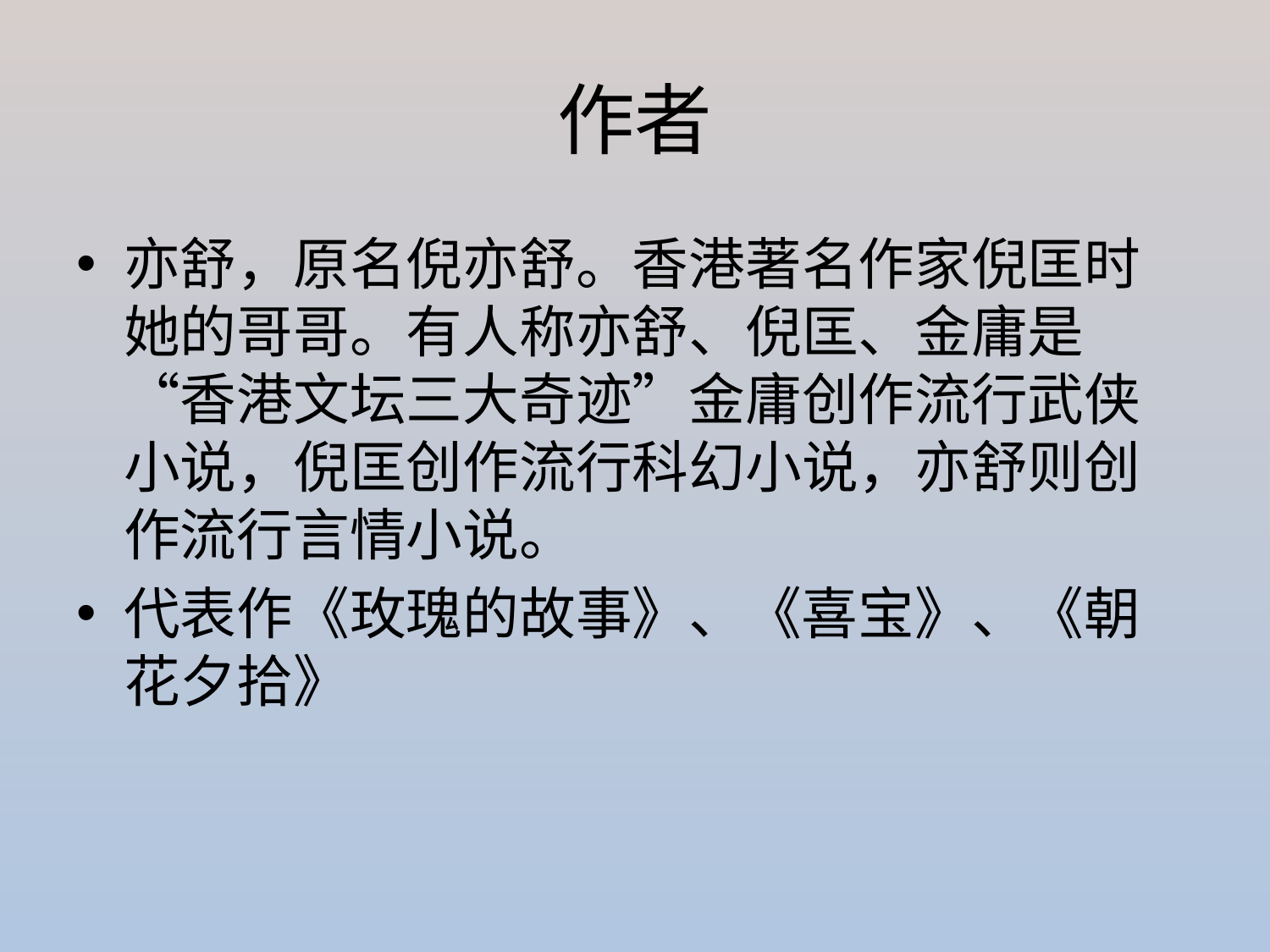

# 作者
亦舒，原名倪亦舒。香港著名作家倪匡时她的哥哥。有人称亦舒、倪匡、金庸是“香港文坛三大奇迹”金庸创作流行武侠小说，倪匡创作流行科幻小说，亦舒则创作流行言情小说。
代表作《玫瑰的故事》、《喜宝》、《朝花夕拾》